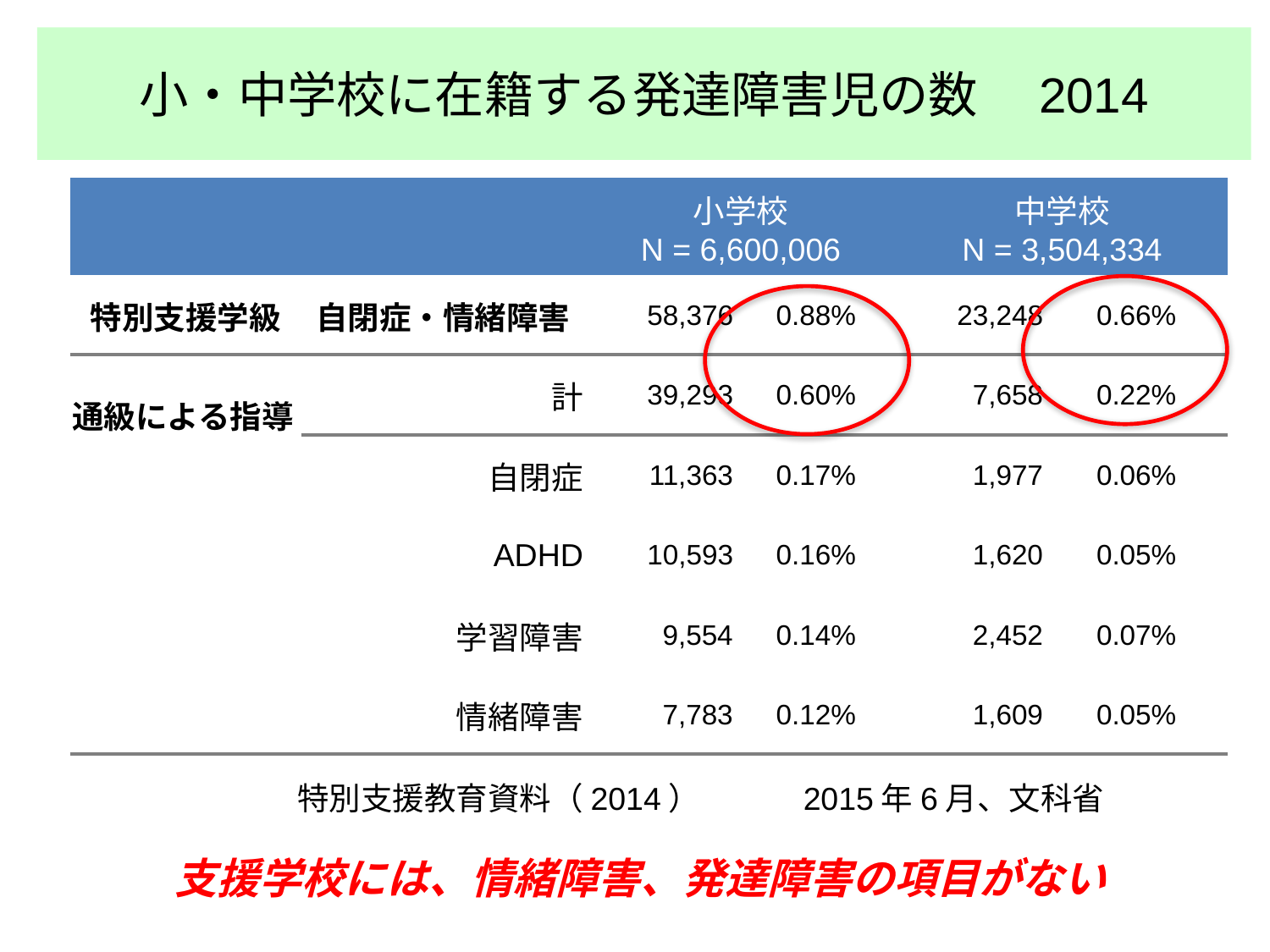

# 小・中学校に在籍する発達障害児の数　2014
|  |  | 小学校 N = 6,600,006 |  | 中学校 N = 3,504,334 |  |
| --- | --- | --- | --- | --- | --- |
| 特別支援学級 | 自閉症・情緒障害 | 58,376 | 0.88% | 23,248 | 0.66% |
| 通級による指導 | 計 | 39,293 | 0.60% | 7,658 | 0.22% |
|  | 自閉症 | 11,363 | 0.17% | 1,977 | 0.06% |
|  | ADHD | 10,593 | 0.16% | 1,620 | 0.05% |
|  | 学習障害 | 9,554 | 0.14% | 2,452 | 0.07% |
|  | 情緒障害 | 7,783 | 0.12% | 1,609 | 0.05% |

特別支援教育資料（2014）　　　2015年6月、文科省
支援学校には、情緒障害、発達障害の項目がない